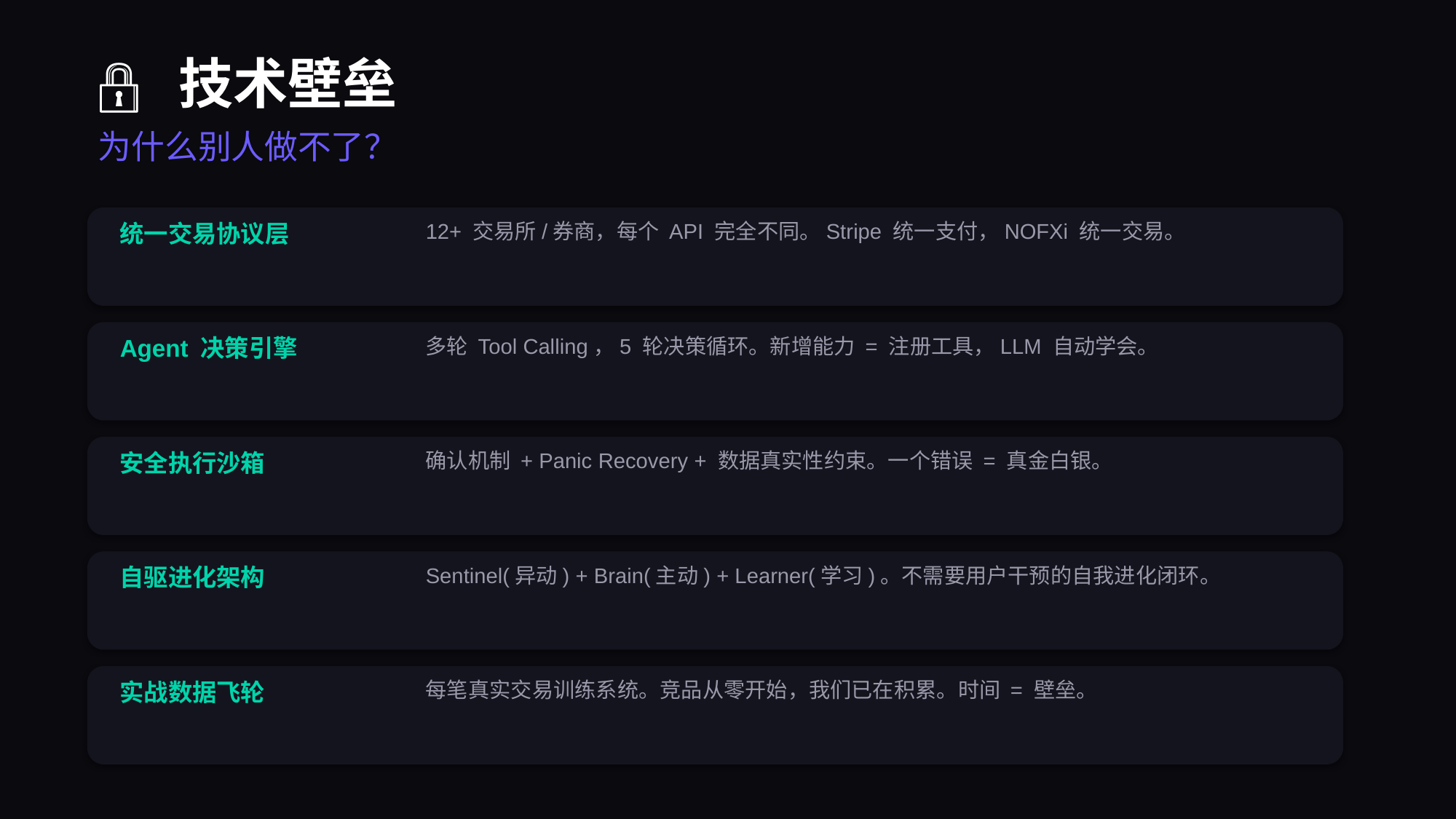

🔒  技术壁垒
为什么别人做不了？

统一交易协议层
12+ 交易所/券商，每个 API 完全不同。Stripe 统一支付，NOFXi 统一交易。

Agent 决策引擎
多轮 Tool Calling，5 轮决策循环。新增能力 = 注册工具，LLM 自动学会。

安全执行沙箱
确认机制 + Panic Recovery + 数据真实性约束。一个错误 = 真金白银。

自驱进化架构
Sentinel(异动) + Brain(主动) + Learner(学习)。不需要用户干预的自我进化闭环。

实战数据飞轮
每笔真实交易训练系统。竞品从零开始，我们已在积累。时间 = 壁垒。